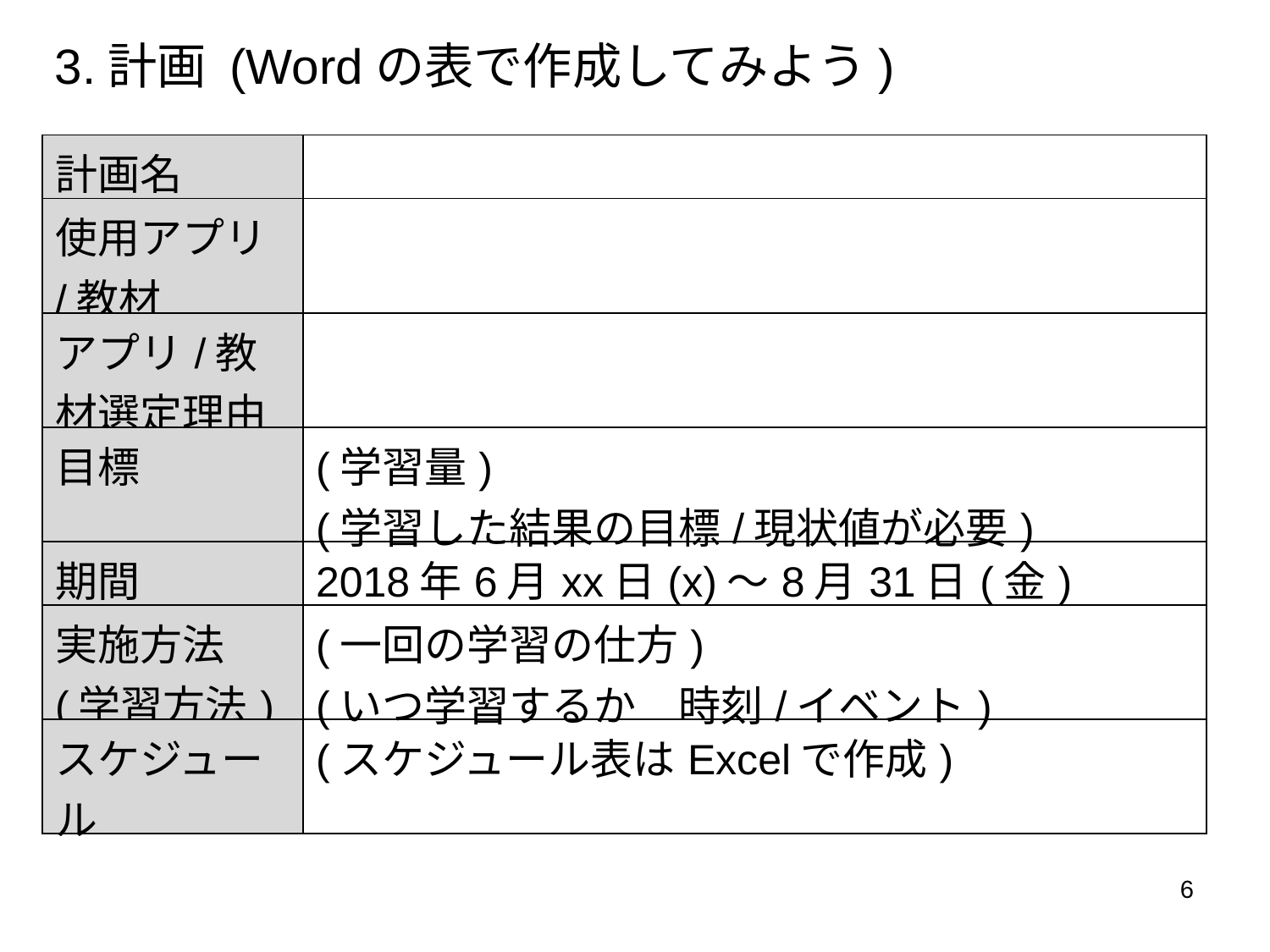

3.計画 (Wordの表で作成してみよう)
| 計画名 |  |
| --- | --- |
| 使用アプリ/教材 |  |
| アプリ/教材選定理由 |  |
| 目標 | (学習量) (学習した結果の目標/現状値が必要) |
| 期間 | 2018年6月xx日(x)～8月31日(金) |
| 実施方法 (学習方法) | (一回の学習の仕方) (いつ学習するか　時刻/イベント) |
| スケジュール | (スケジュール表はExcelで作成) |
6